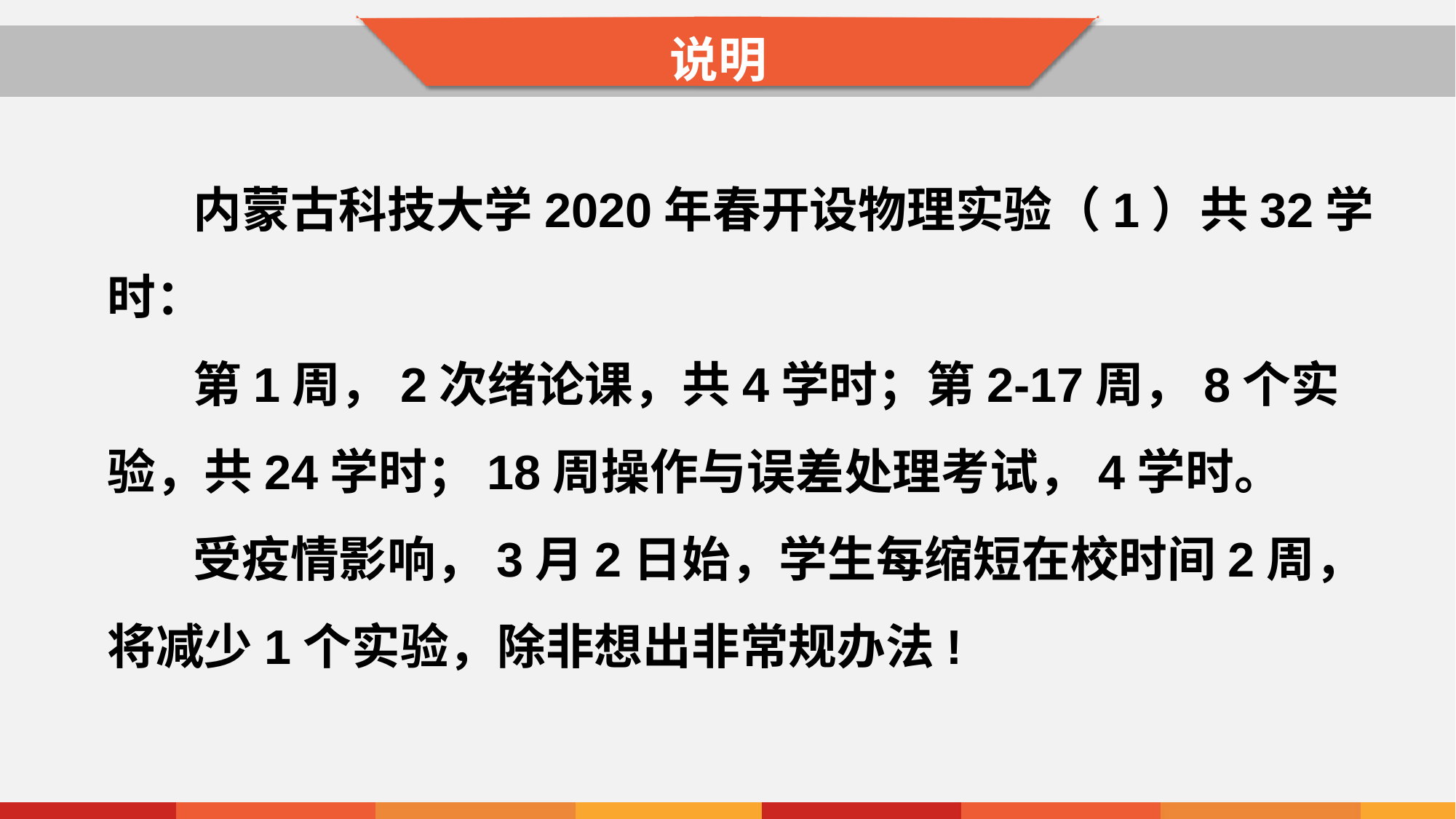

说明
内蒙古科技大学2020年春开设物理实验（1）共32学时：
第1周，2次绪论课，共4学时；第2-17周，8个实验，共24学时；18周操作与误差处理考试，4学时。
受疫情影响，3月2日始，学生每缩短在校时间2周，将减少1个实验，除非想出非常规办法!